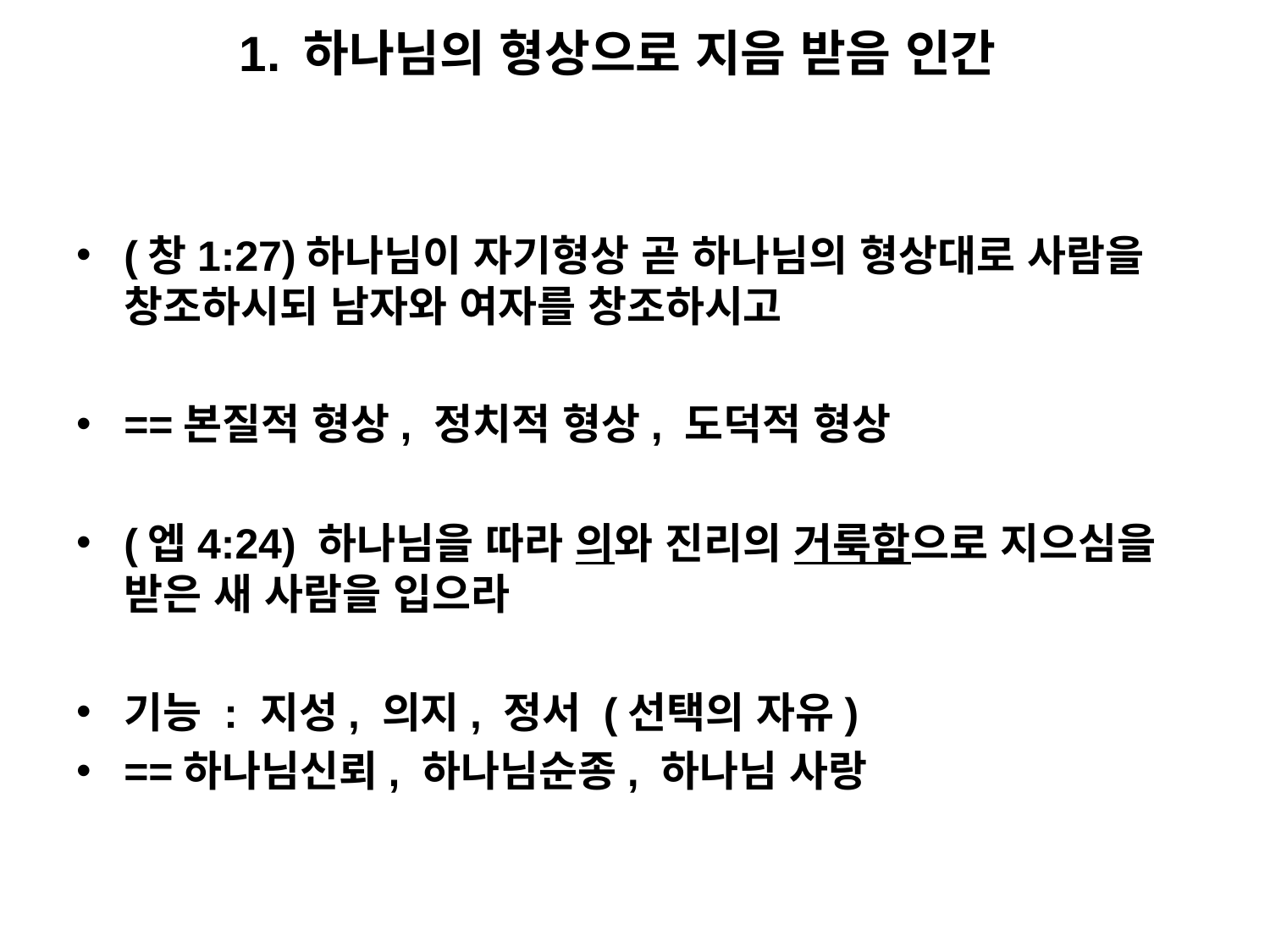

# 1. 하나님의 형상으로 지음 받음 인간
(창1:27)하나님이 자기형상 곧 하나님의 형상대로 사람을 창조하시되 남자와 여자를 창조하시고

==본질적 형상, 정치적 형상, 도덕적 형상

(엡4:24) 하나님을 따라 의와 진리의 거룩함으로 지으심을 받은 새 사람을 입으라

기능 : 지성, 의지, 정서 (선택의 자유)
==하나님신뢰, 하나님순종, 하나님 사랑